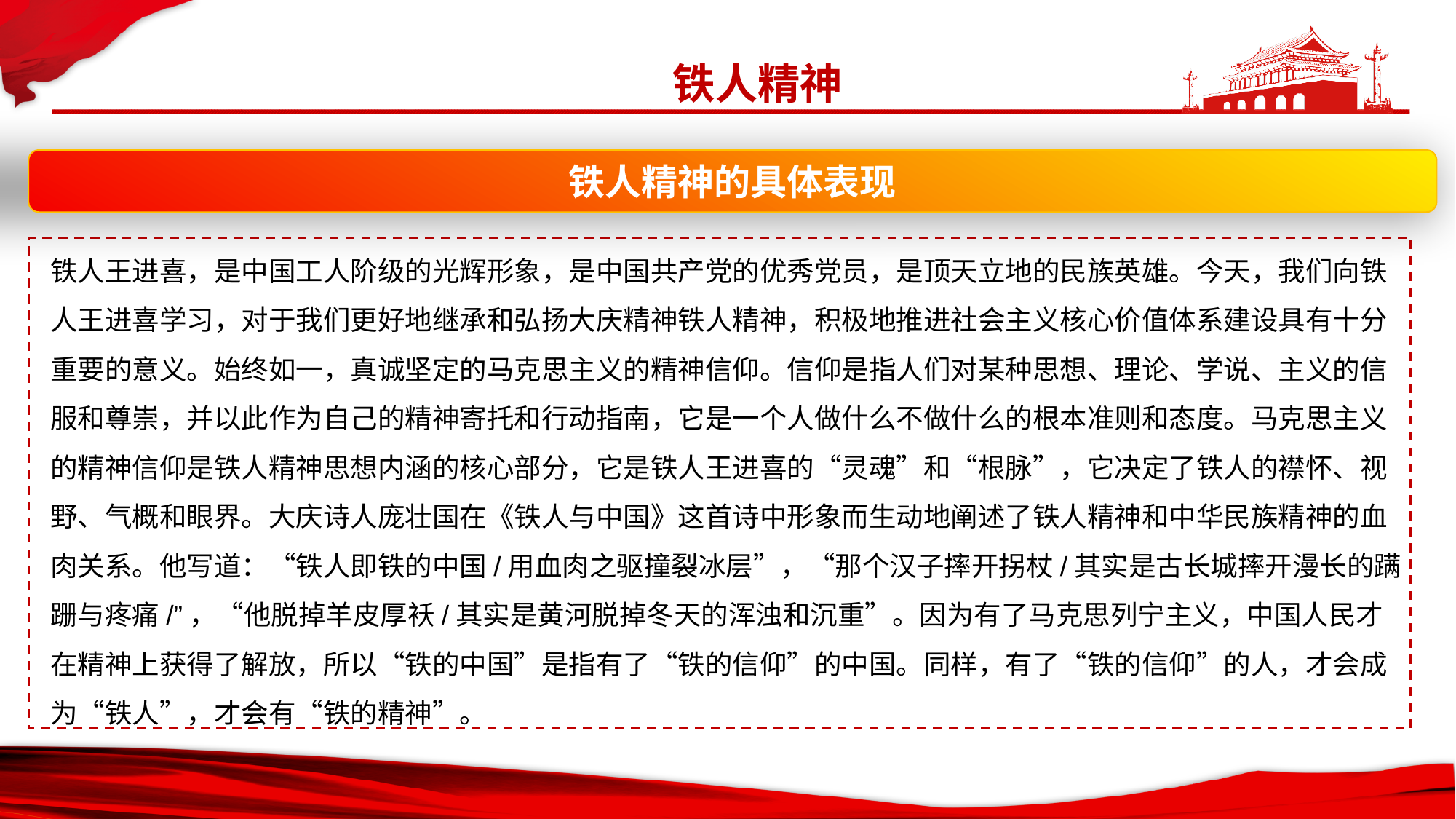

铁人精神
铁人精神的具体表现
铁人王进喜，是中国工人阶级的光辉形象，是中国共产党的优秀党员，是顶天立地的民族英雄。今天，我们向铁人王进喜学习，对于我们更好地继承和弘扬大庆精神铁人精神，积极地推进社会主义核心价值体系建设具有十分重要的意义。始终如一，真诚坚定的马克思主义的精神信仰。信仰是指人们对某种思想、理论、学说、主义的信服和尊崇，并以此作为自己的精神寄托和行动指南，它是一个人做什么不做什么的根本准则和态度。马克思主义的精神信仰是铁人精神思想内涵的核心部分，它是铁人王进喜的“灵魂”和“根脉”，它决定了铁人的襟怀、视野、气概和眼界。大庆诗人庞壮国在《铁人与中国》这首诗中形象而生动地阐述了铁人精神和中华民族精神的血肉关系。他写道：“铁人即铁的中国/用血肉之驱撞裂冰层”，“那个汉子摔开拐杖/其实是古长城摔开漫长的蹒跚与疼痛/”，“他脱掉羊皮厚袄/其实是黄河脱掉冬天的浑浊和沉重”。因为有了马克思列宁主义，中国人民才在精神上获得了解放，所以“铁的中国”是指有了“铁的信仰”的中国。同样，有了“铁的信仰”的人，才会成为“铁人”，才会有“铁的精神”。